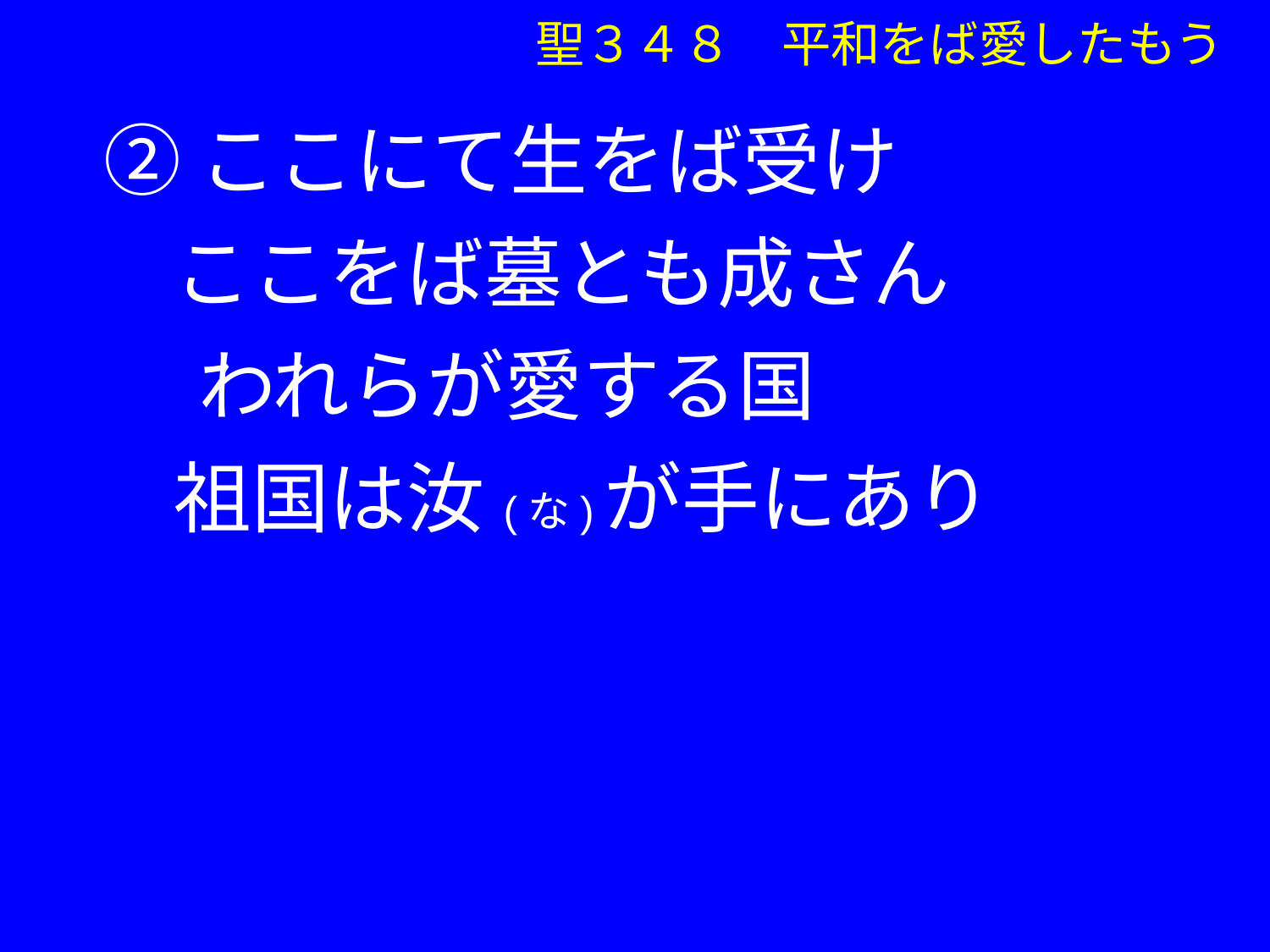

②ここにて生をば受け
   ここをば墓とも成さん
　 われらが愛する国
   祖国は汝(な)が手にあり
聖３４８　平和をば愛したもう